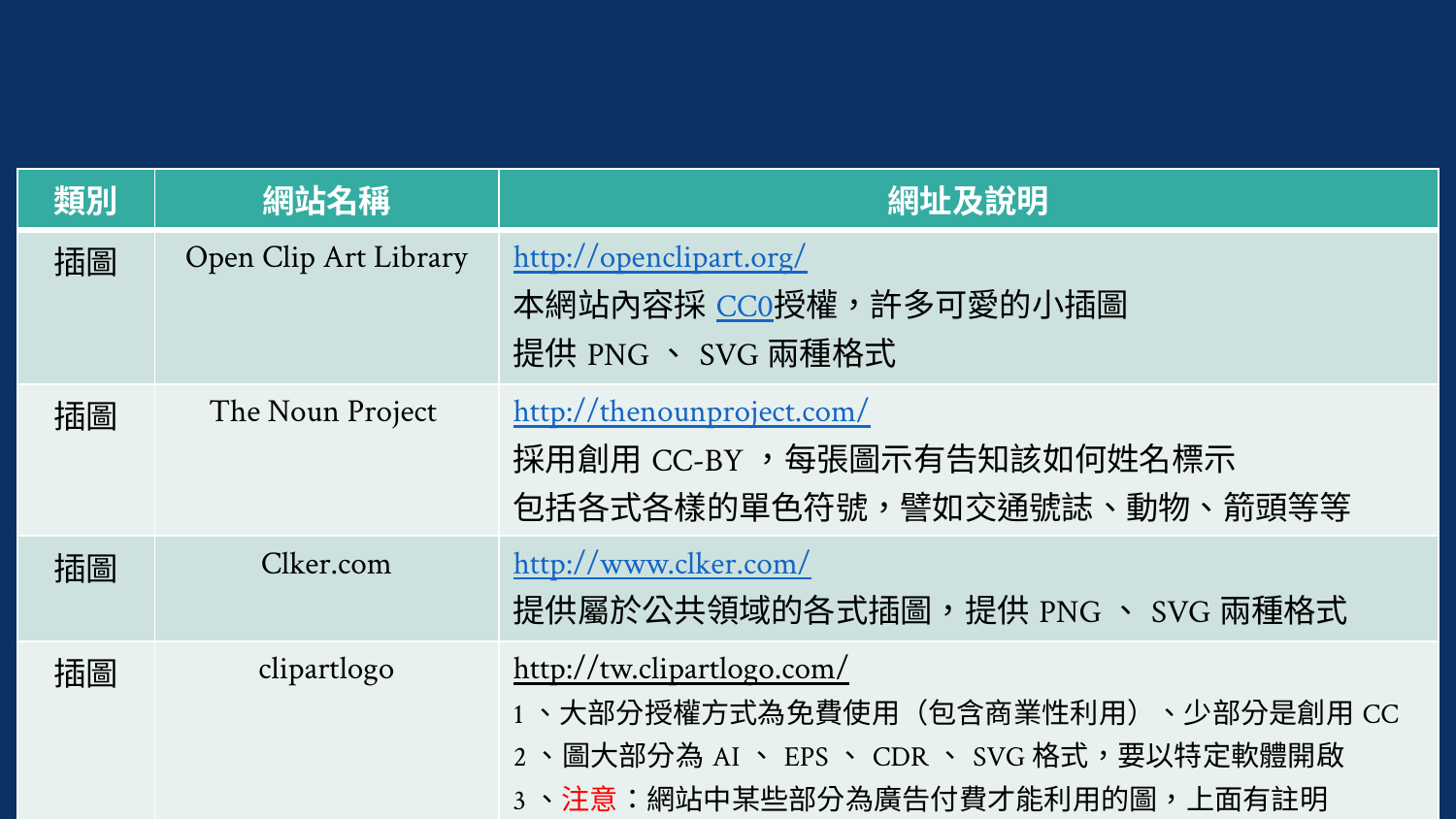

| 類別 | 網站名稱 | 網址及說明 |
| --- | --- | --- |
| 插圖 | Open Clip Art Library | http://openclipart.org/ 本網站內容採CC0授權，許多可愛的小插圖 提供PNG、SVG兩種格式 |
| 插圖 | The Noun Project | http://thenounproject.com/ 採用創用CC-BY，每張圖示有告知該如何姓名標示 包括各式各樣的單色符號，譬如交通號誌、動物、箭頭等等 |
| 插圖 | Clker.com | http://www.clker.com/ 提供屬於公共領域的各式插圖，提供PNG、SVG兩種格式 |
| 插圖 | clipartlogo | http://tw.clipartlogo.com/ 1、大部分授權方式為免費使用（包含商業性利用）、少部分是創用CC 2、圖大部分為AI、EPS、CDR、SVG格式，要以特定軟體開啟 3、注意：網站中某些部分為廣告付費才能利用的圖，上面有註明 |
58